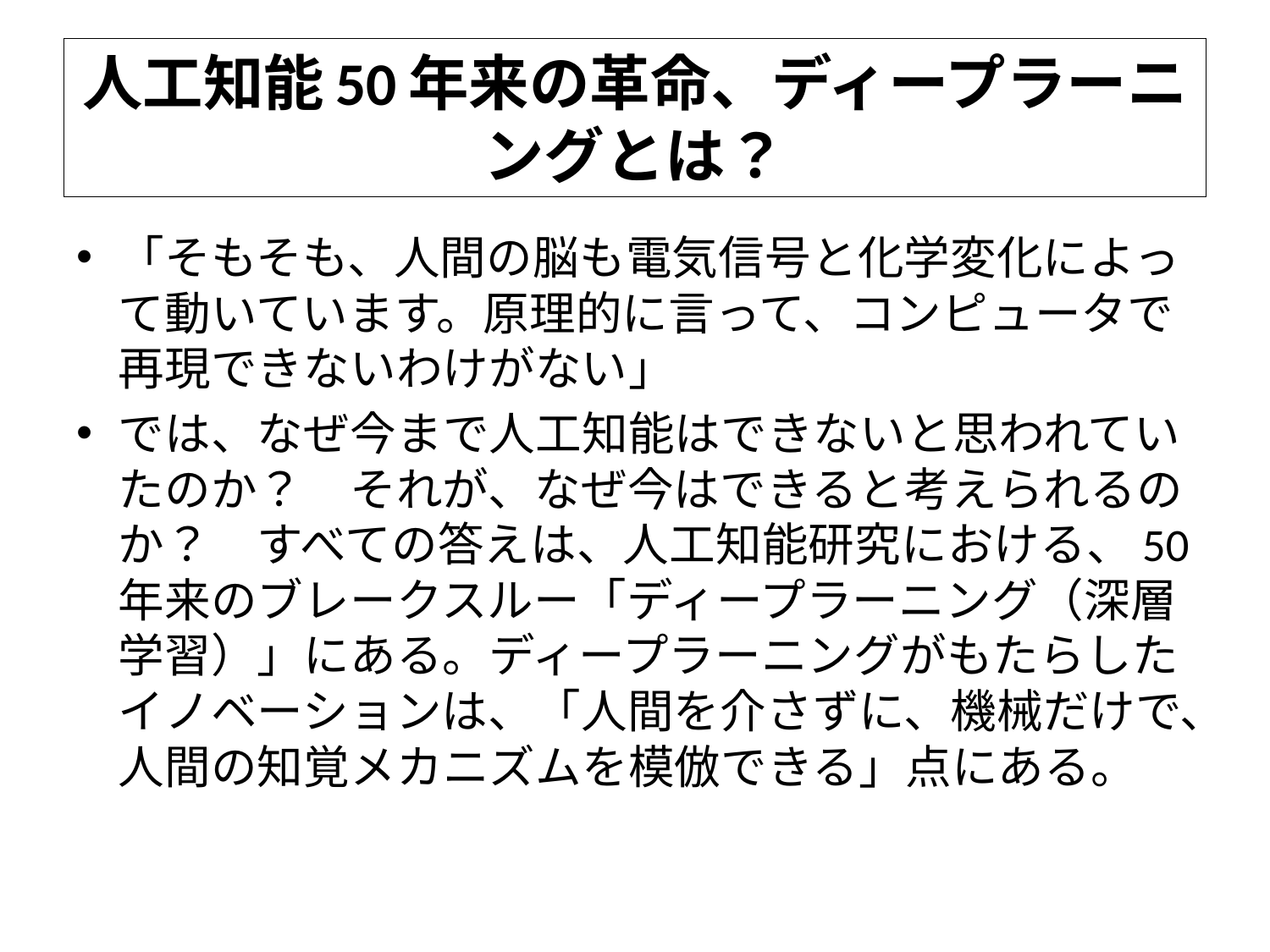

# 人工知能50年来の革命、ディープラーニングとは？
「そもそも、人間の脳も電気信号と化学変化によって動いています。原理的に言って、コンピュータで再現できないわけがない」
では、なぜ今まで人工知能はできないと思われていたのか？　それが、なぜ今はできると考えられるのか？　すべての答えは、人工知能研究における、50年来のブレークスルー「ディープラーニング（深層学習）」にある。ディープラーニングがもたらしたイノベーションは、「人間を介さずに、機械だけで、人間の知覚メカニズムを模倣できる」点にある。